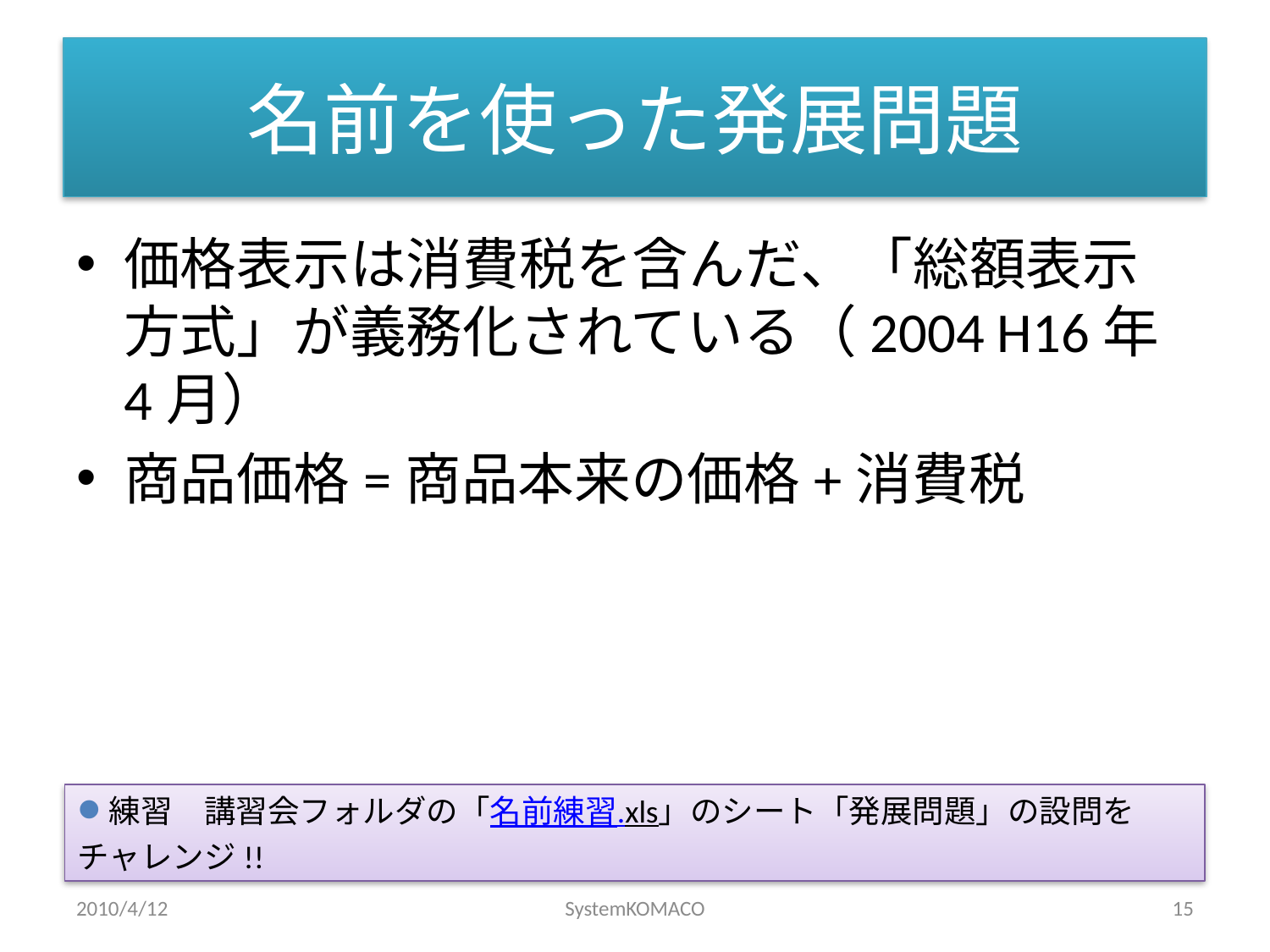

# 名前を使った発展問題
価格表示は消費税を含んだ、「総額表示方式」が義務化されている（2004 H16年4月）
商品価格=商品本来の価格+消費税
練習　講習会フォルダの「名前練習.xls」のシート「発展問題」の設問をチャレンジ!!
2010/4/12
SystemKOMACO
15